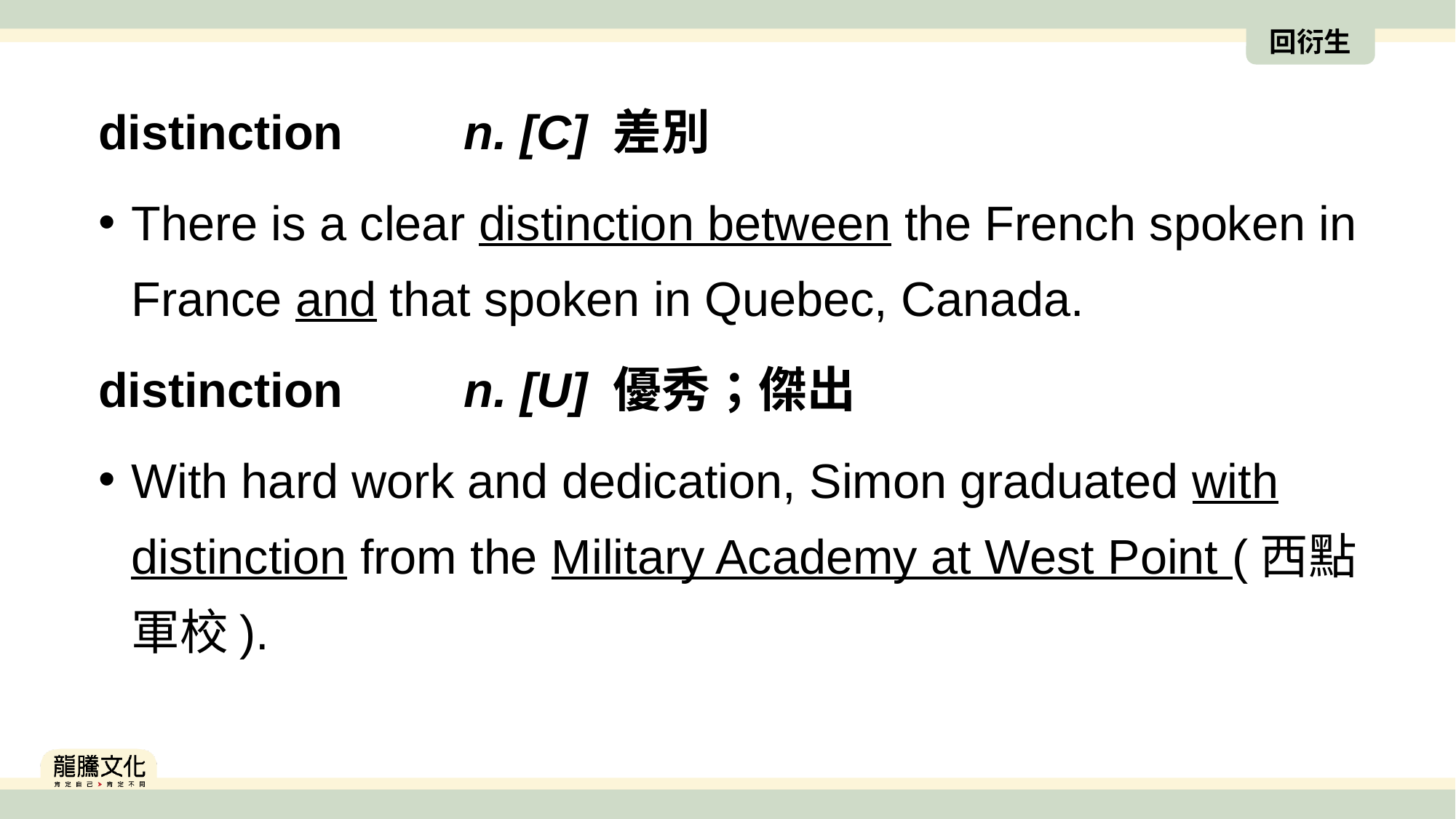

回衍生
distinction　　n. [C] 差別
There is a clear distinction between the French spoken in France and that spoken in Quebec, Canada.
distinction　　n. [U] 優秀；傑出
With hard work and dedication, Simon graduated with distinction from the Military Academy at West Point (西點軍校).